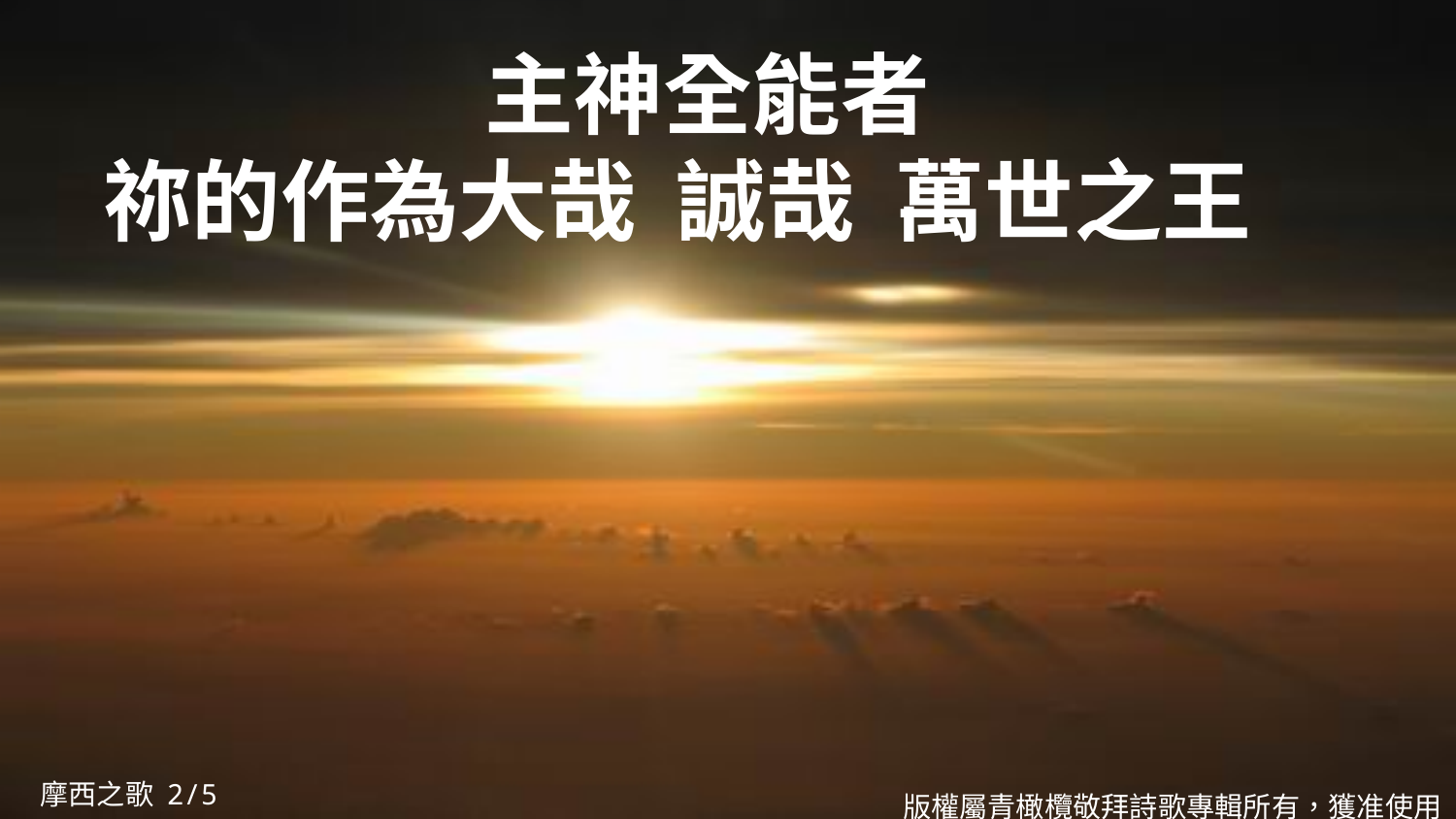

主神全能者
祢的作為大哉  誠哉  萬世之王
摩西之歌 2/5
版權屬青橄欖敬拜詩歌專輯所有，獲准使用